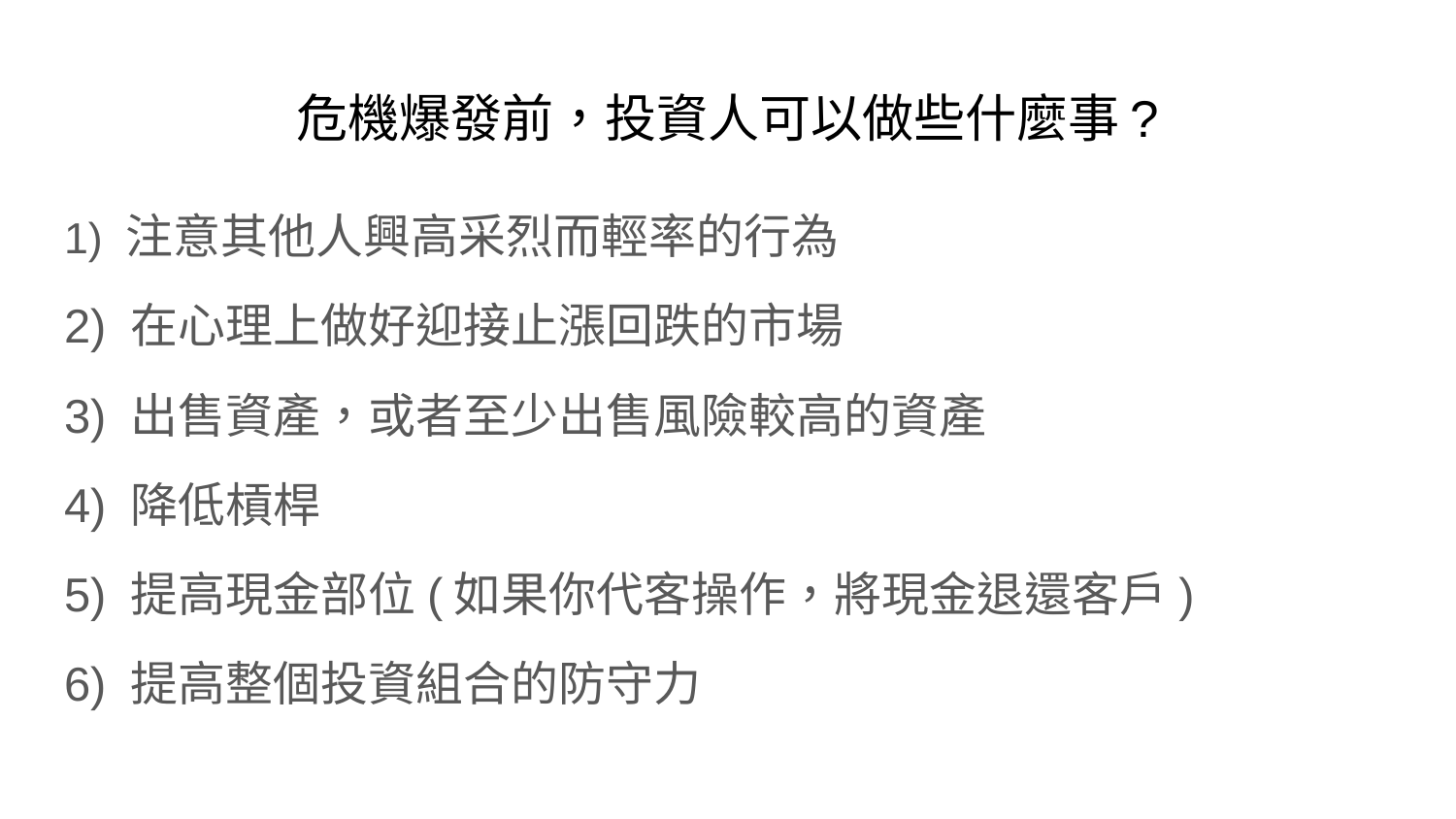

# 危機爆發前，投資人可以做些什麼事?
1) 注意其他人興高采烈而輕率的行為
2) 在心理上做好迎接止漲回跌的市場
3) 出售資產，或者至少出售風險較高的資產
4) 降低槓桿
5) 提高現金部位(如果你代客操作，將現金退還客戶)
6) 提高整個投資組合的防守力